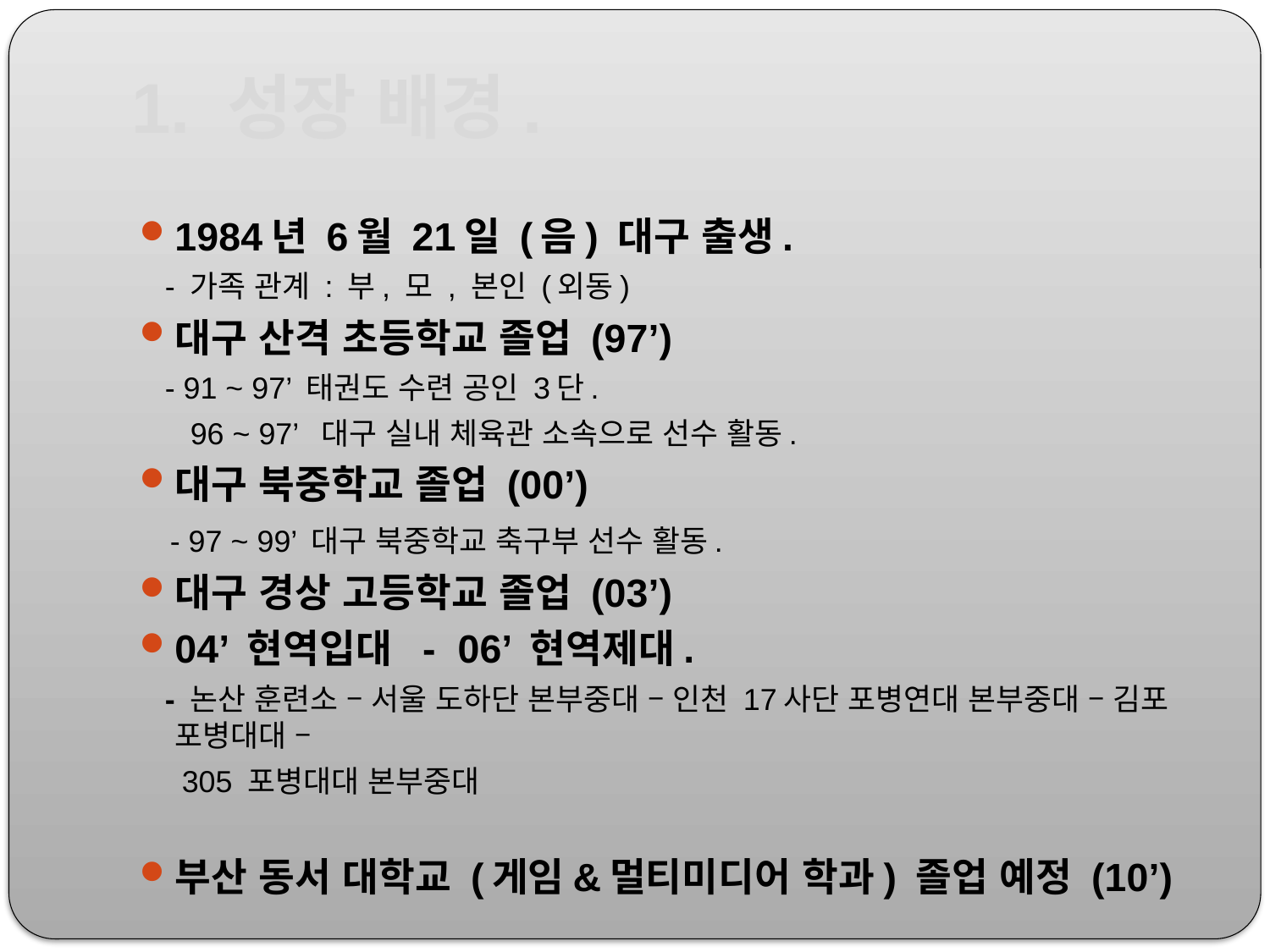

# 1. 성장 배경.

1984년 6월 21일 (음) 대구 출생.
   - 가족 관계 : 부, 모 , 본인 (외동)
대구 산격 초등학교 졸업 (97’)
   - 91 ~ 97’ 태권도 수련 공인 3단.
      96 ~ 97’  대구 실내 체육관 소속으로 선수 활동.
대구 북중학교 졸업 (00’)
   - 97 ~ 99’ 대구 북중학교 축구부 선수 활동.
대구 경상 고등학교 졸업 (03’)
04’ 현역입대  -  06’ 현역제대.
   - 논산 훈련소 – 서울 도하단 본부중대 – 인천 17사단 포병연대 본부중대 – 김포 포병대대 –
     305 포병대대 본부중대

부산 동서 대학교 (게임&멀티미디어 학과) 졸업 예정 (10’)